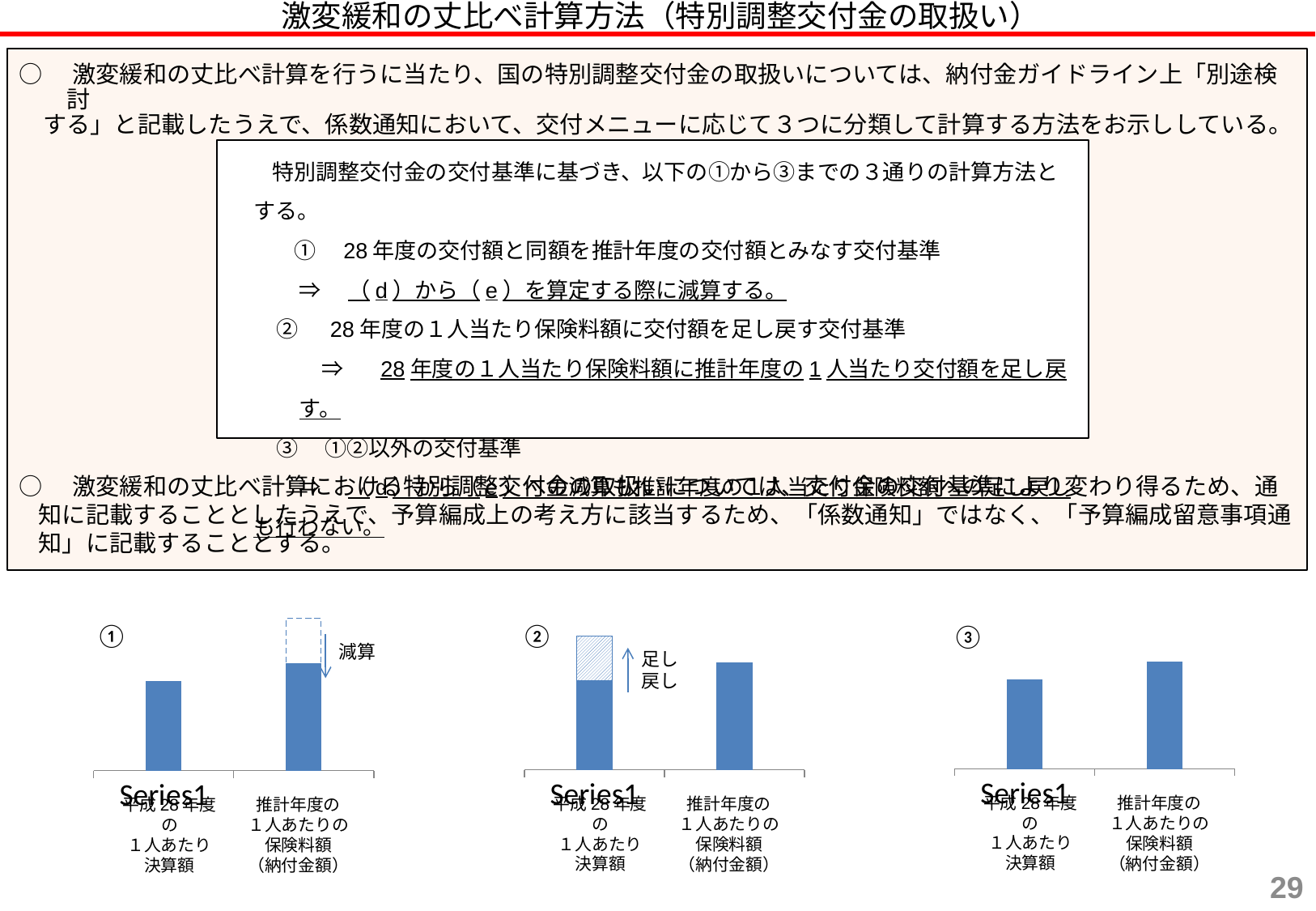

激変緩和の丈比べ計算方法（特別調整交付金の取扱い）
○　激変緩和の丈比べ計算を行うに当たり、国の特別調整交付金の取扱いについては、納付金ガイドライン上「別途検討
　する」と記載したうえで、係数通知において、交付メニューに応じて３つに分類して計算する方法をお示ししている。

○　激変緩和の丈比べ計算における特別調整交付金の取扱いについては、交付金の交付基準により変わり得るため、通知に記載することとしたうえで、予算編成上の考え方に該当するため、「係数通知」ではなく、「予算編成留意事項通知」に記載することとする。
　　特別調整交付金の交付基準に基づき、以下の①から③までの３通りの計算方法とする。
　　　①　28年度の交付額と同額を推計年度の交付額とみなす交付基準
⇒　（d）から（e）を算定する際に減算する。
②　28年度の１人当たり保険料額に交付額を足し戻す交付基準
⇒　 28年度の１人当たり保険料額に推計年度の1人当たり交付額を足し戻す。
③　①②以外の交付基準
⇒　（d）から（e）への減算も推計年度の１人当たり保険料額への足し戻しも行わない。

### Chart

| Category | 列1 | 列2 |
|---|---|---|
|  | 3.0 | 1.5 |
|  | 3.5999999999999996 | 0.0 |
平成28年度の
１人あたり
決算額
推計年度の
１人あたりの
保険料額
（納付金額）
③

### Chart

| Category | 列1 | 列2 |
|---|---|---|
|  | 3.0 | 1.5 |
|  | 3.5999999999999996 | 0.0 |
平成28年度の
１人あたり
決算額
推計年度の
１人あたりの
保険料額
（納付金額）
②
足し
戻し

### Chart

| Category | 列1 | 列2 |
|---|---|---|
|  | 3.0 | 0.0 |
|  | 3.5999999999999996 | 1.5 |
①
減算
平成28年度の
１人あたり
決算額
推計年度の
１人あたりの
保険料額
（納付金額）
29